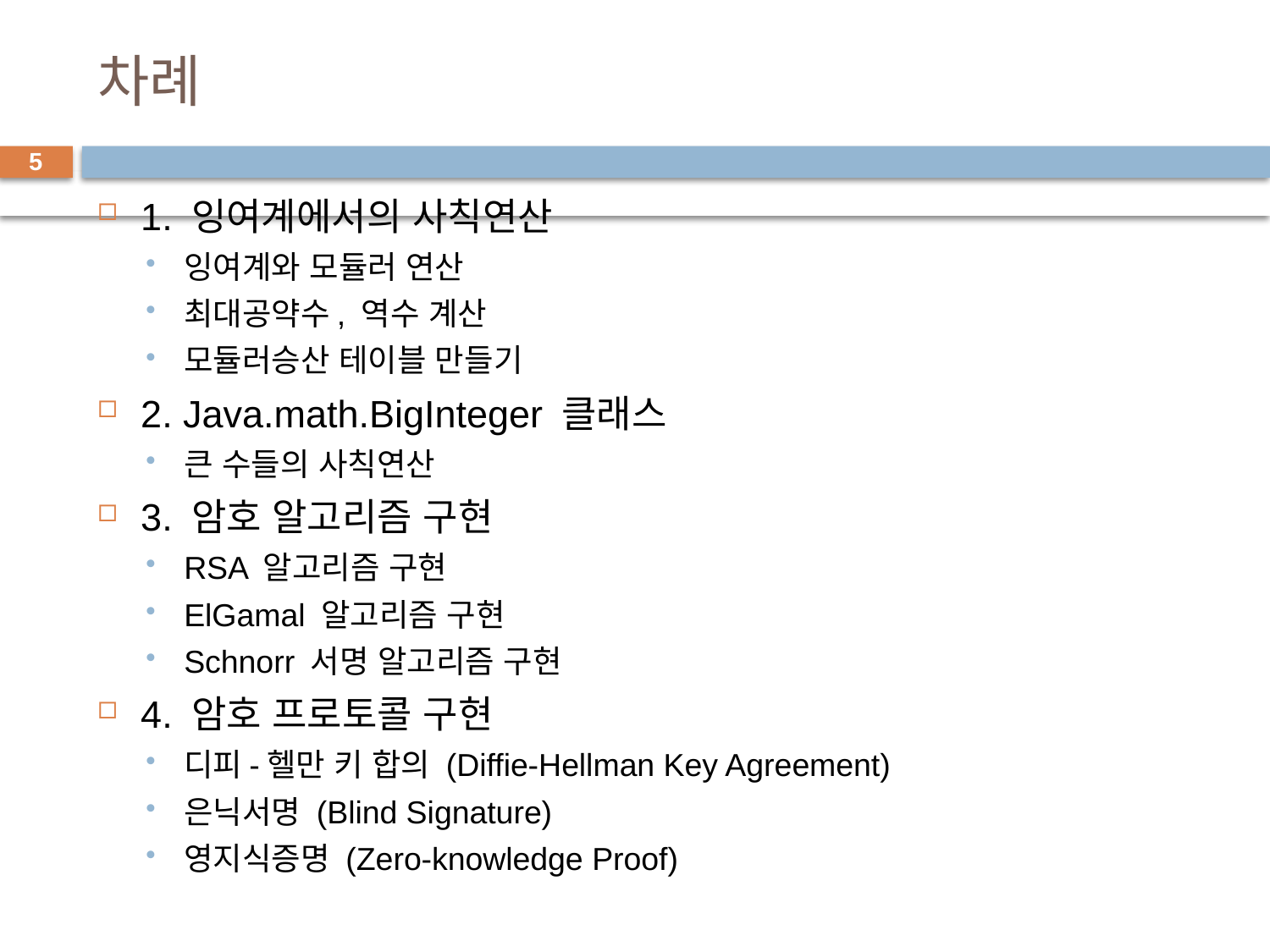

# 차례
5
1. 잉여계에서의 사칙연산
잉여계와 모듈러 연산
최대공약수, 역수 계산
모듈러승산 테이블 만들기
2. Java.math.BigInteger 클래스
큰 수들의 사칙연산
3. 암호 알고리즘 구현
RSA 알고리즘 구현
ElGamal 알고리즘 구현
Schnorr 서명 알고리즘 구현
4. 암호 프로토콜 구현
디피-헬만 키 합의 (Diffie-Hellman Key Agreement)
은닉서명 (Blind Signature)
영지식증명 (Zero-knowledge Proof)